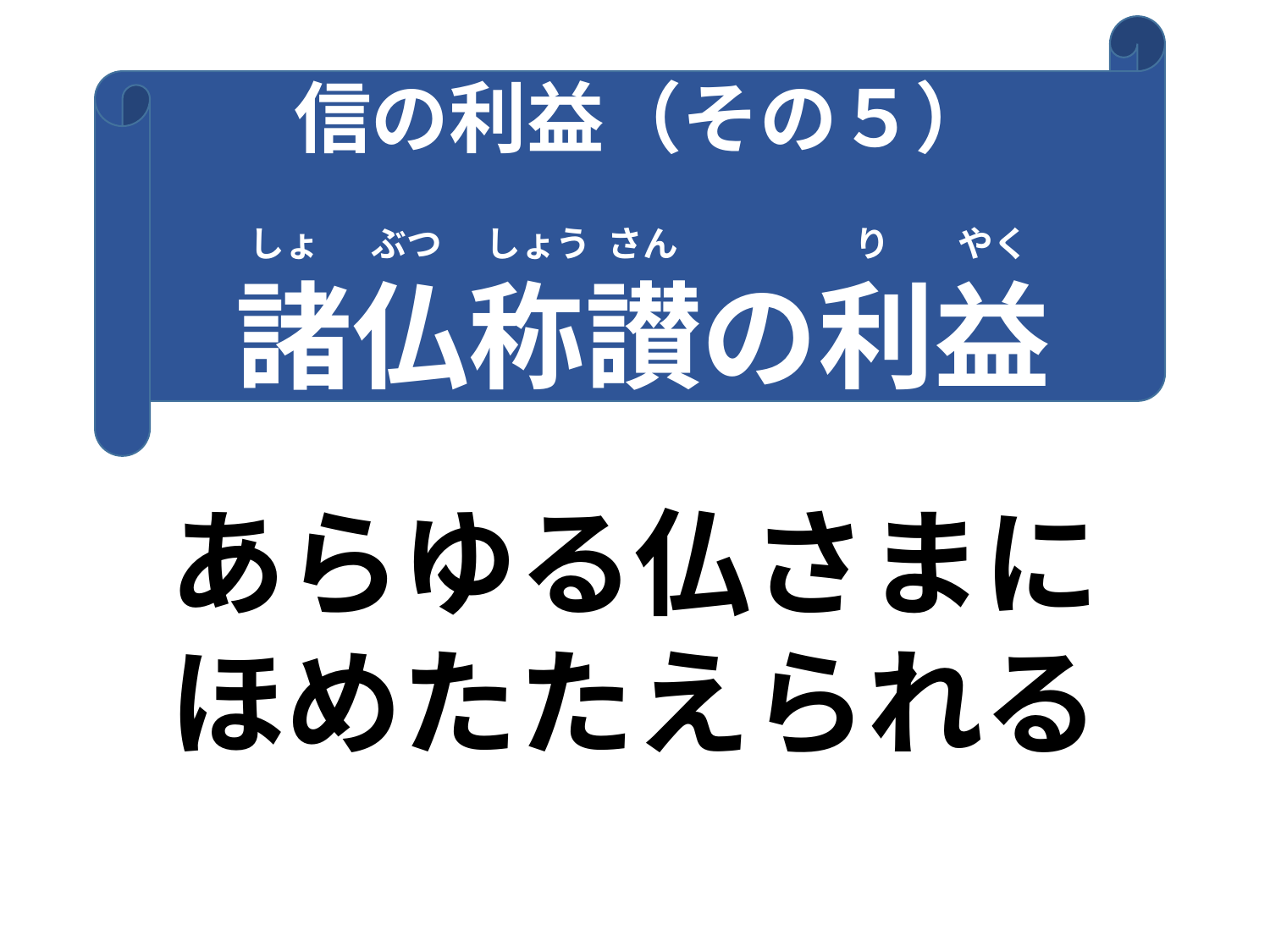

信の利益（その５）

　　  しょ　  ぶつ　 しょう  さん　　　　　り   　 やく
諸仏称讃の利益
あらゆる仏さまに
ほめたたえられる